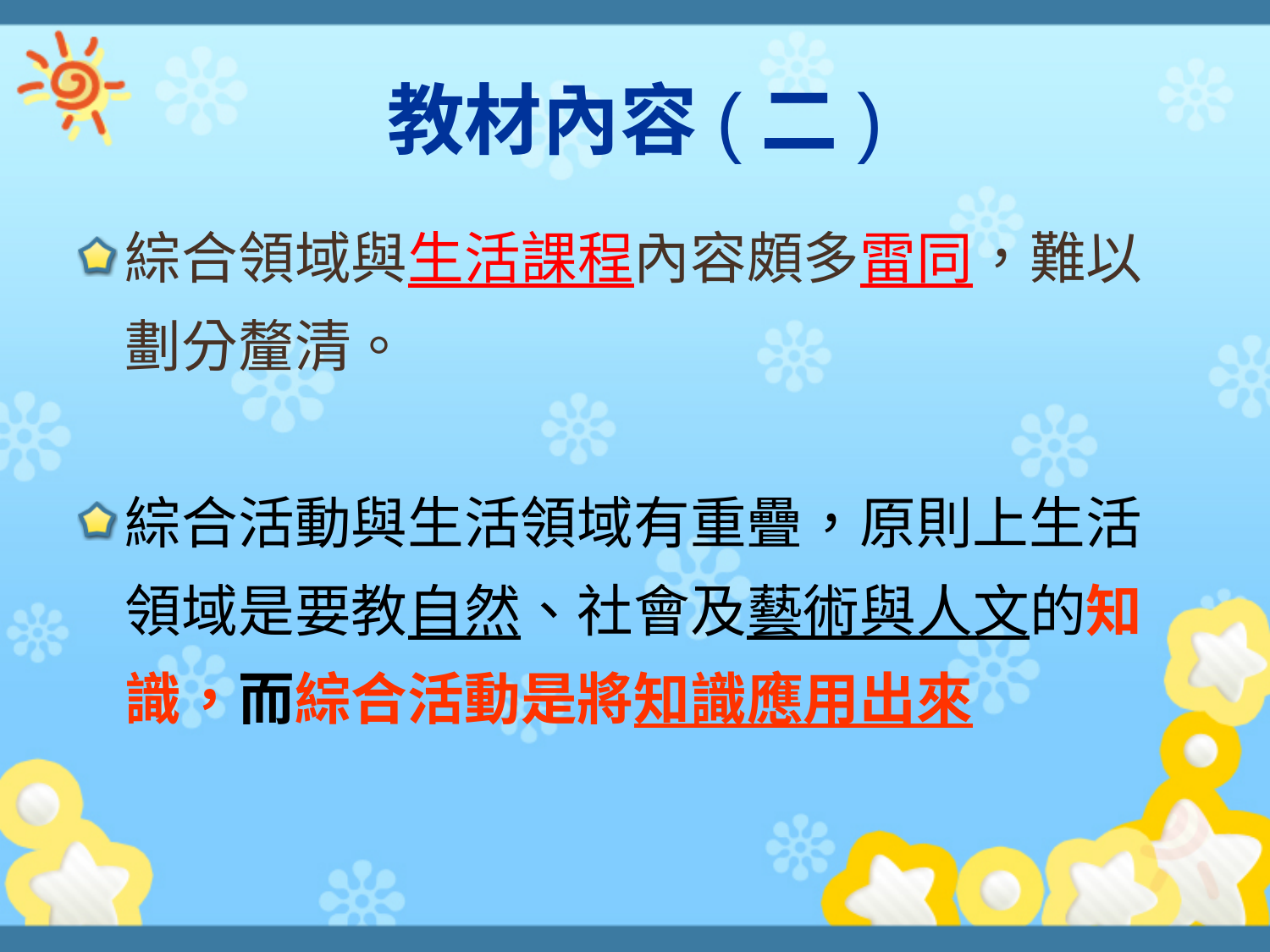

# 教材內容(二)
綜合領域與生活課程內容頗多雷同，難以劃分釐清。

綜合活動與生活領域有重疊，原則上生活領域是要教自然、社會及藝術與人文的知識，而綜合活動是將知識應用出來